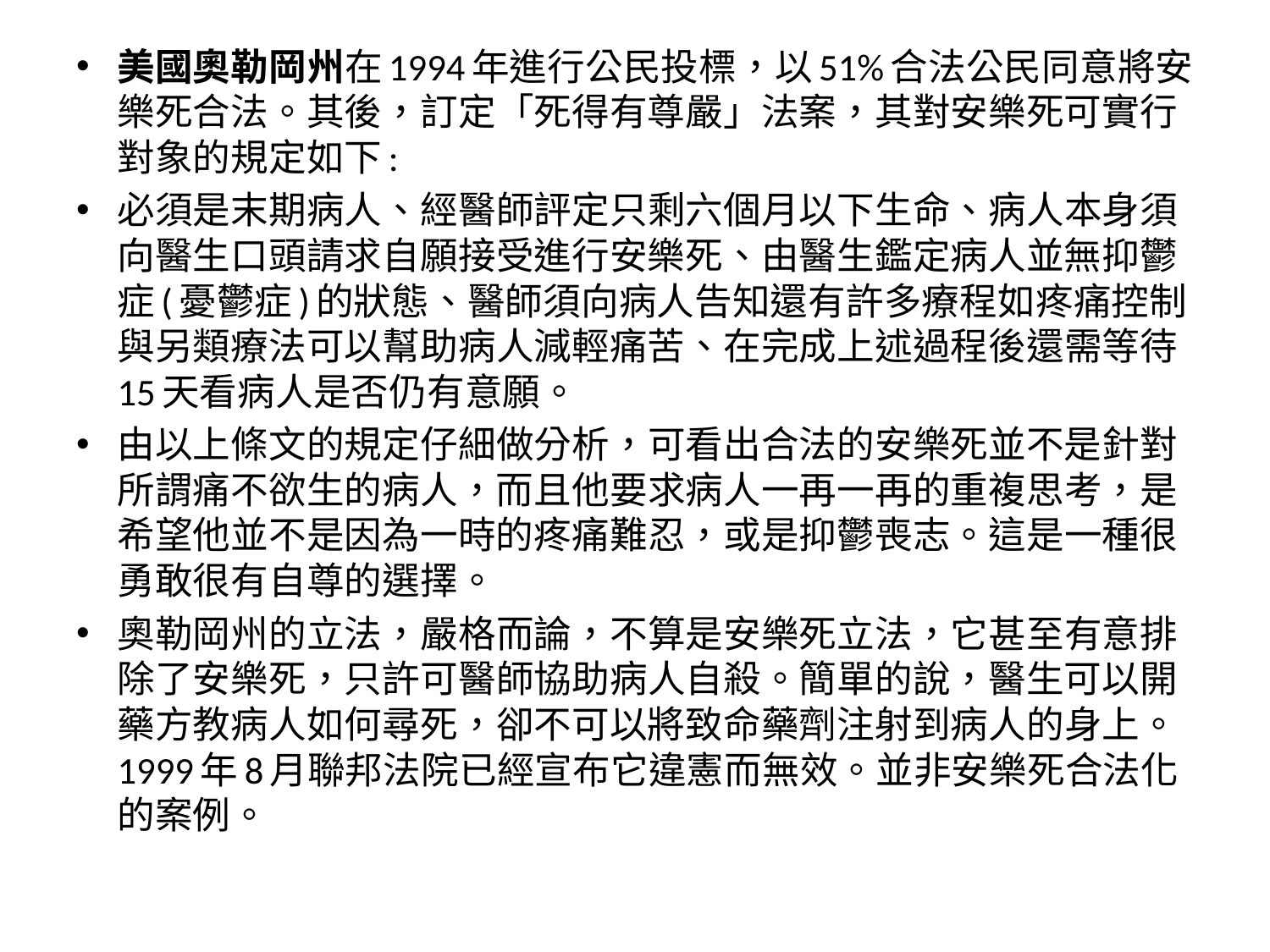

美國奧勒岡州在1994年進行公民投標，以51%合法公民同意將安樂死合法。其後，訂定「死得有尊嚴」法案，其對安樂死可實行對象的規定如下:
必須是末期病人、經醫師評定只剩六個月以下生命、病人本身須向醫生口頭請求自願接受進行安樂死、由醫生鑑定病人並無抑鬱症(憂鬱症)的狀態、醫師須向病人告知還有許多療程如疼痛控制與另類療法可以幫助病人減輕痛苦、在完成上述過程後還需等待15天看病人是否仍有意願。
由以上條文的規定仔細做分析，可看出合法的安樂死並不是針對所謂痛不欲生的病人，而且他要求病人一再一再的重複思考，是希望他並不是因為一時的疼痛難忍，或是抑鬱喪志。這是一種很勇敢很有自尊的選擇。
奧勒岡州的立法，嚴格而論，不算是安樂死立法，它甚至有意排除了安樂死，只許可醫師協助病人自殺。簡單的說，醫生可以開藥方教病人如何尋死，卻不可以將致命藥劑注射到病人的身上。1999年8月聯邦法院已經宣布它違憲而無效。並非安樂死合法化的案例。